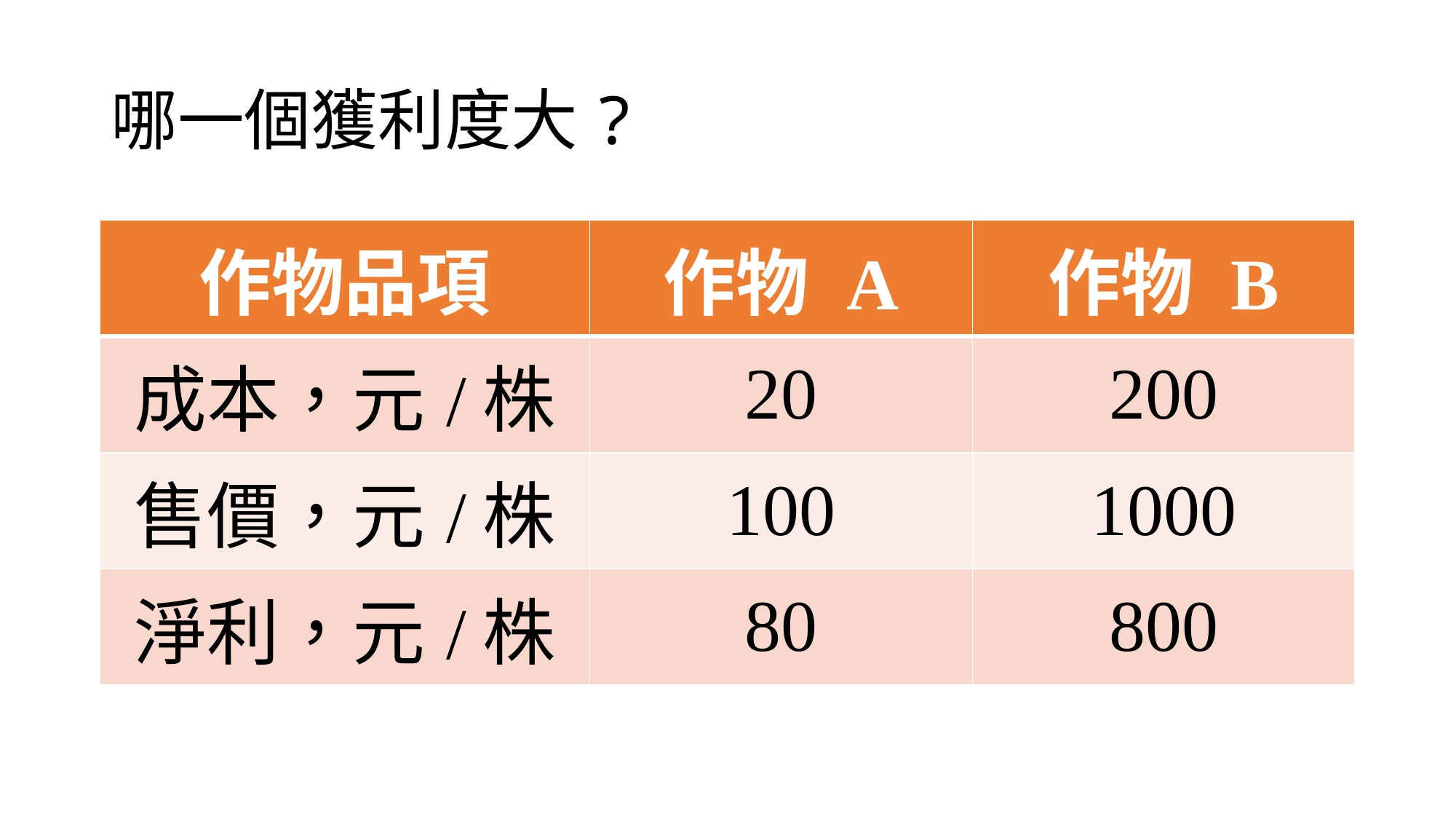

# 哪一個獲利度大?
| 作物品項 | 作物 A | 作物 B |
| --- | --- | --- |
| 成本，元/株 | 20 | 200 |
| 售價，元/株 | 100 | 1000 |
| 淨利，元/株 | 80 | 800 |